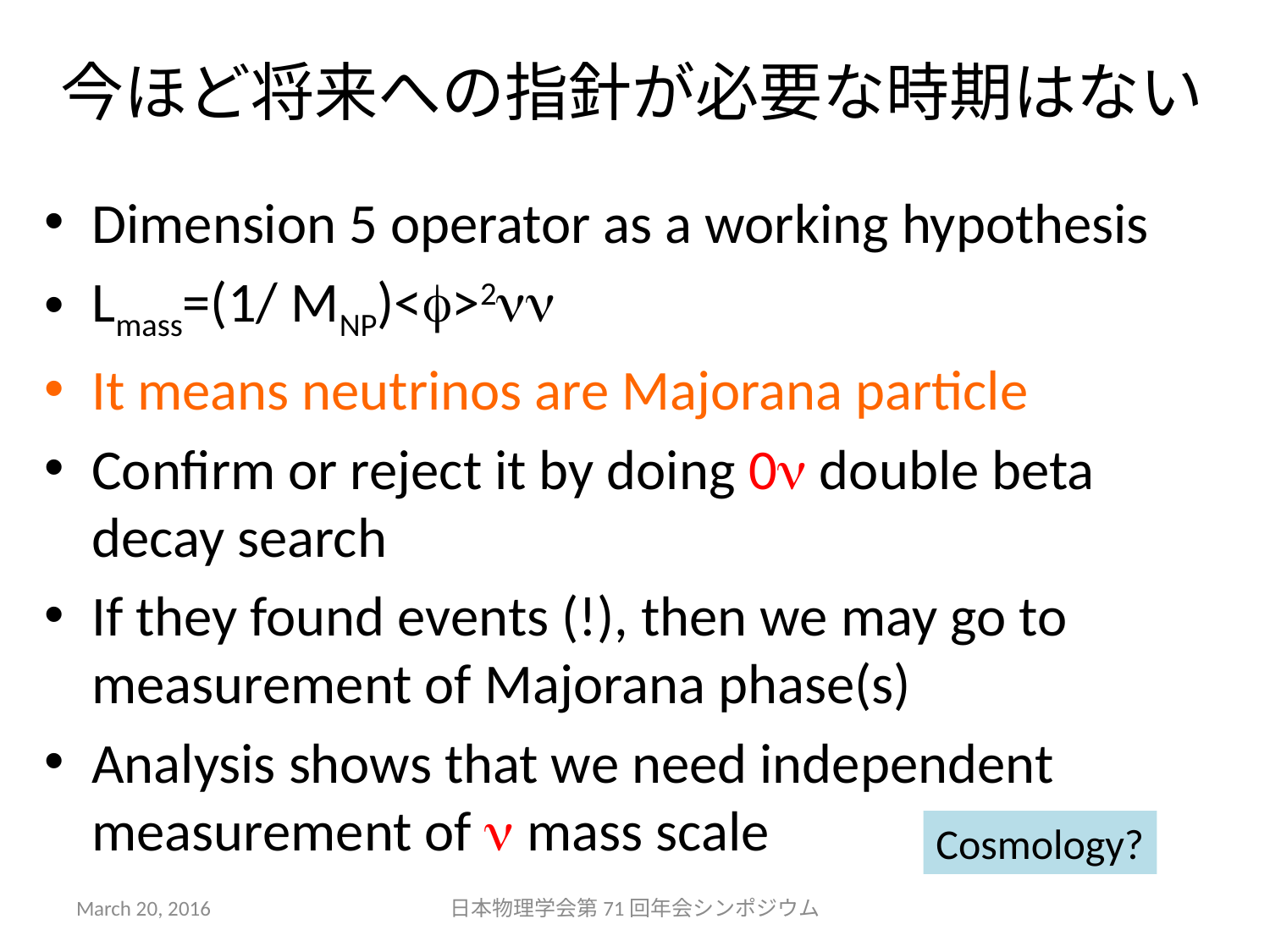

# 今ほど将来への指針が必要な時期はない
Dimension 5 operator as a working hypothesis
Lmass=(1/ MNP)<φ>2νν
It means neutrinos are Majorana particle
Confirm or reject it by doing 0ν double beta decay search
If they found events (!), then we may go to measurement of Majorana phase(s)
Analysis shows that we need independent measurement of ν mass scale
Cosmology?
March 20, 2016
日本物理学会第71回年会シンポジウム